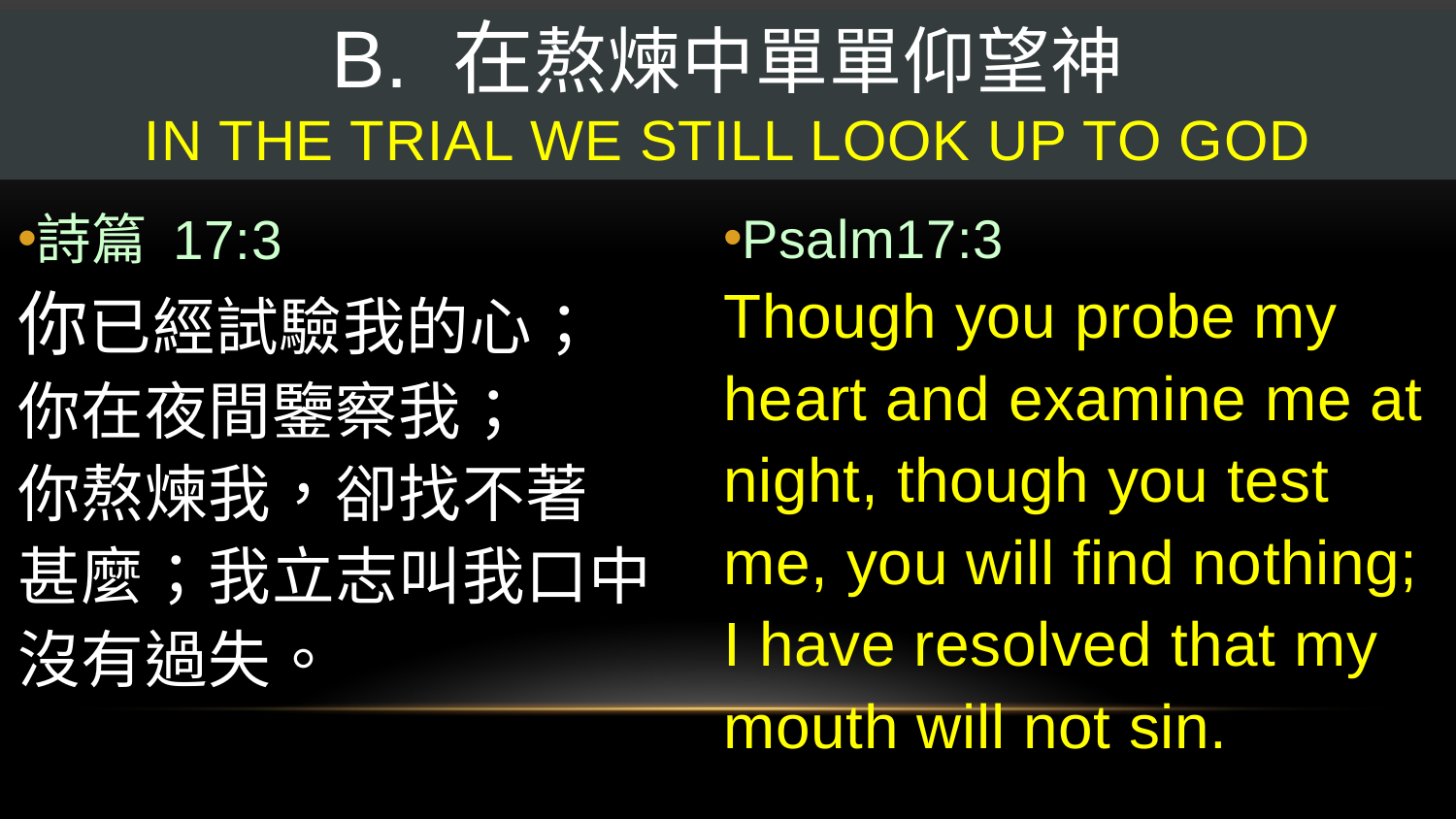

# B. 在熬煉中單單仰望神 In the trial we still look up to God
Psalm17:3
Though you probe my heart and examine me at night, though you test me, you will find nothing;
I have resolved that my mouth will not sin.

詩篇 17:3
你已經試驗我的心；
你在夜間鑒察我；
你熬煉我，卻找不著
甚麼；我立志叫我口中
沒有過失。